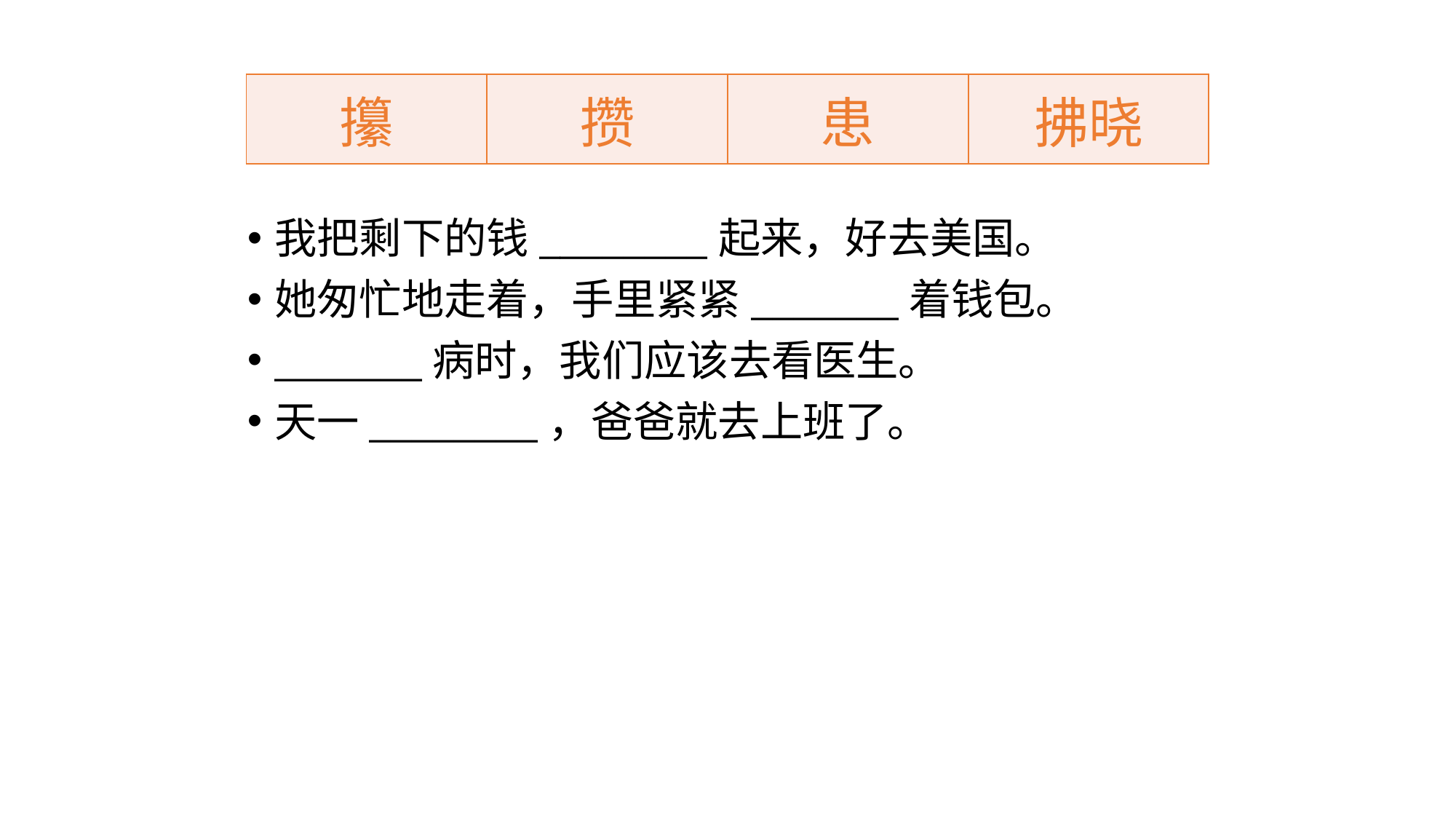

| 攥 | 攒 | 患 | 拂晓 |
| --- | --- | --- | --- |
我把剩下的钱________起来，好去美国。
她匆忙地走着，手里紧紧_______着钱包。
_______病时，我们应该去看医生。
天一________，爸爸就去上班了。